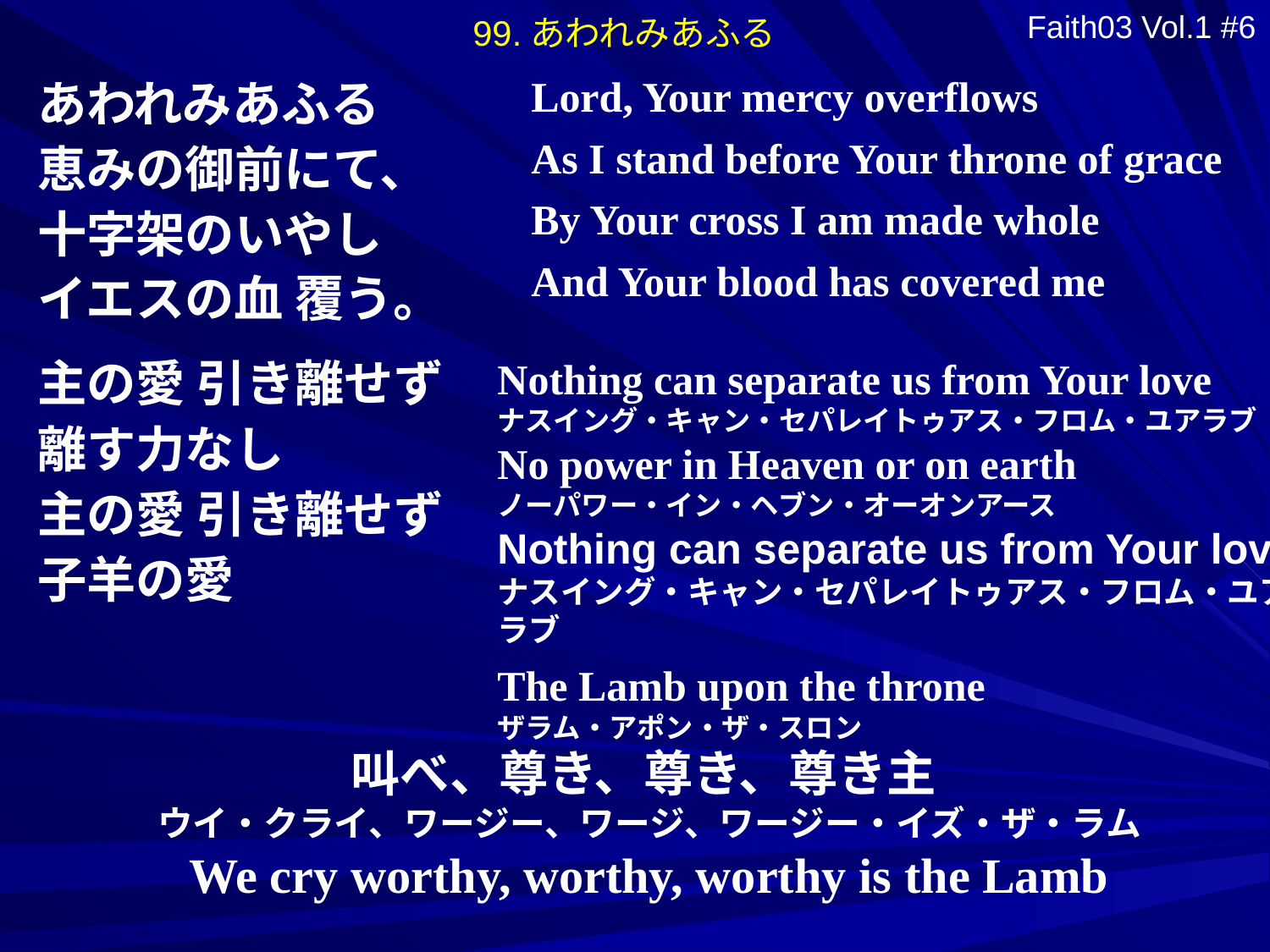

99.あわれみあふる
Faith03 Vol.1 #6
Lord, Your mercy overflows
As I stand before Your throne of grace
By Your cross I am made whole
And Your blood has covered me
あわれみあふる
恵みの御前にて、
十字架のいやし
イエスの血 覆う。
主の愛 引き離せず
離す力なし
主の愛 引き離せず
子羊の愛
Nothing can separate us from Your love
ナスイング・キャン・セパレイトゥアス・フロム・ユアラブ
No power in Heaven or on earth
ノーパワー・イン・ヘブン・オーオンアース
Nothing can separate us from Your love
ナスイング・キャン・セパレイトゥアス・フロム・ユアラブ
The Lamb upon the throne
ザラム・アポン・ザ・スロン
叫べ、尊き、尊き、尊き主
ウイ・クライ、ワージー、ワージ、ワージー・イズ・ザ・ラム
We cry worthy, worthy, worthy is the Lamb